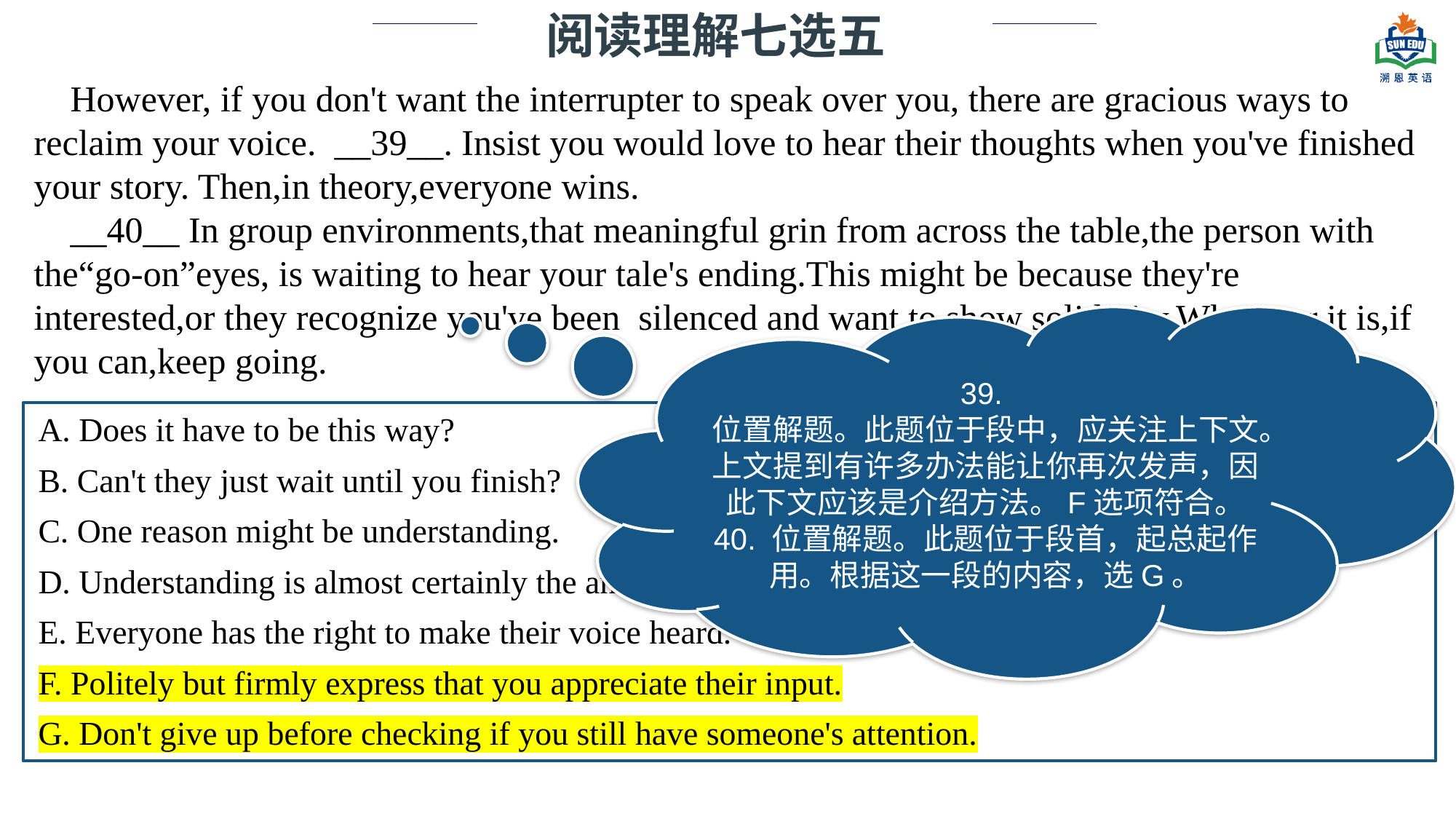

阅读理解七选五
    However, if you don't want the interrupter to speak over you, there are gracious ways to reclaim your voice.  __39__. Insist you would love to hear their thoughts when you've finished your story. Then,in theory,everyone wins.
    __40__ In group environments,that meaningful grin from across the table,the person with the“go-on”eyes, is waiting to hear your tale's ending.This might be because they're interested,or they recognize you've been  silenced and want to show solidarity.Whatever it is,if you can,keep going.
39.
位置解题。此题位于段中，应关注上下文。上文提到有许多办法能让你再次发声，因此下文应该是介绍方法。F选项符合。
40. 位置解题。此题位于段首，起总起作用。根据这一段的内容，选G。
A. Does it have to be this way?
B. Can't they just wait until you finish?
C. One reason might be understanding.
D. Understanding is almost certainly the answer.
E. Everyone has the right to make their voice heard.
F. Politely but firmly express that you appreciate their input.
G. Don't give up before checking if you still have someone's attention.